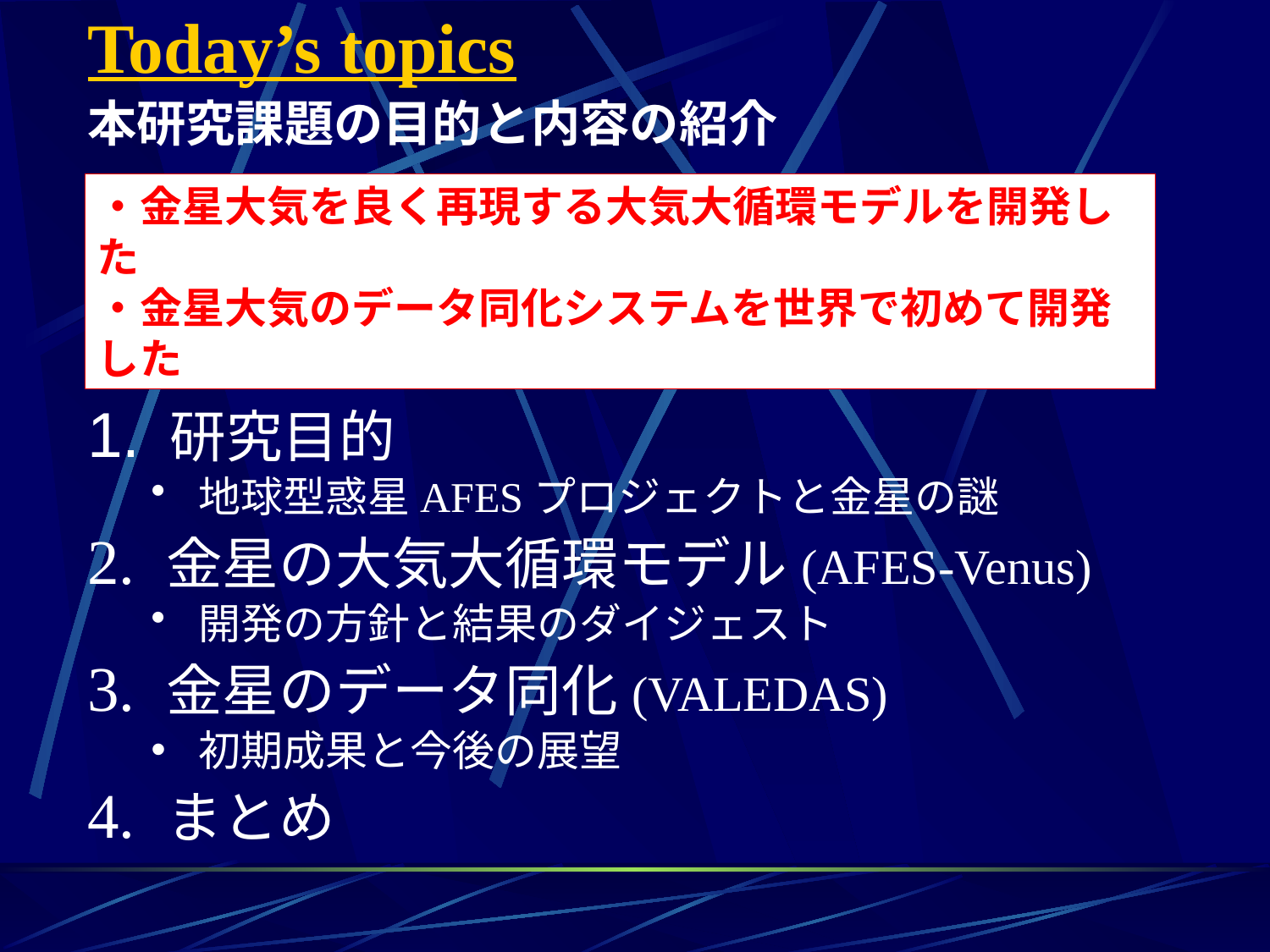

# Today’s topics
本研究課題の目的と内容の紹介
・金星大気を良く再現する大気大循環モデルを開発した
・金星大気のデータ同化システムを世界で初めて開発した
Outline
 研究目的
地球型惑星AFESプロジェクトと金星の謎
2. 金星の大気大循環モデル(AFES-Venus)
開発の方針と結果のダイジェスト
3. 金星のデータ同化(VALEDAS)
初期成果と今後の展望
4. まとめ